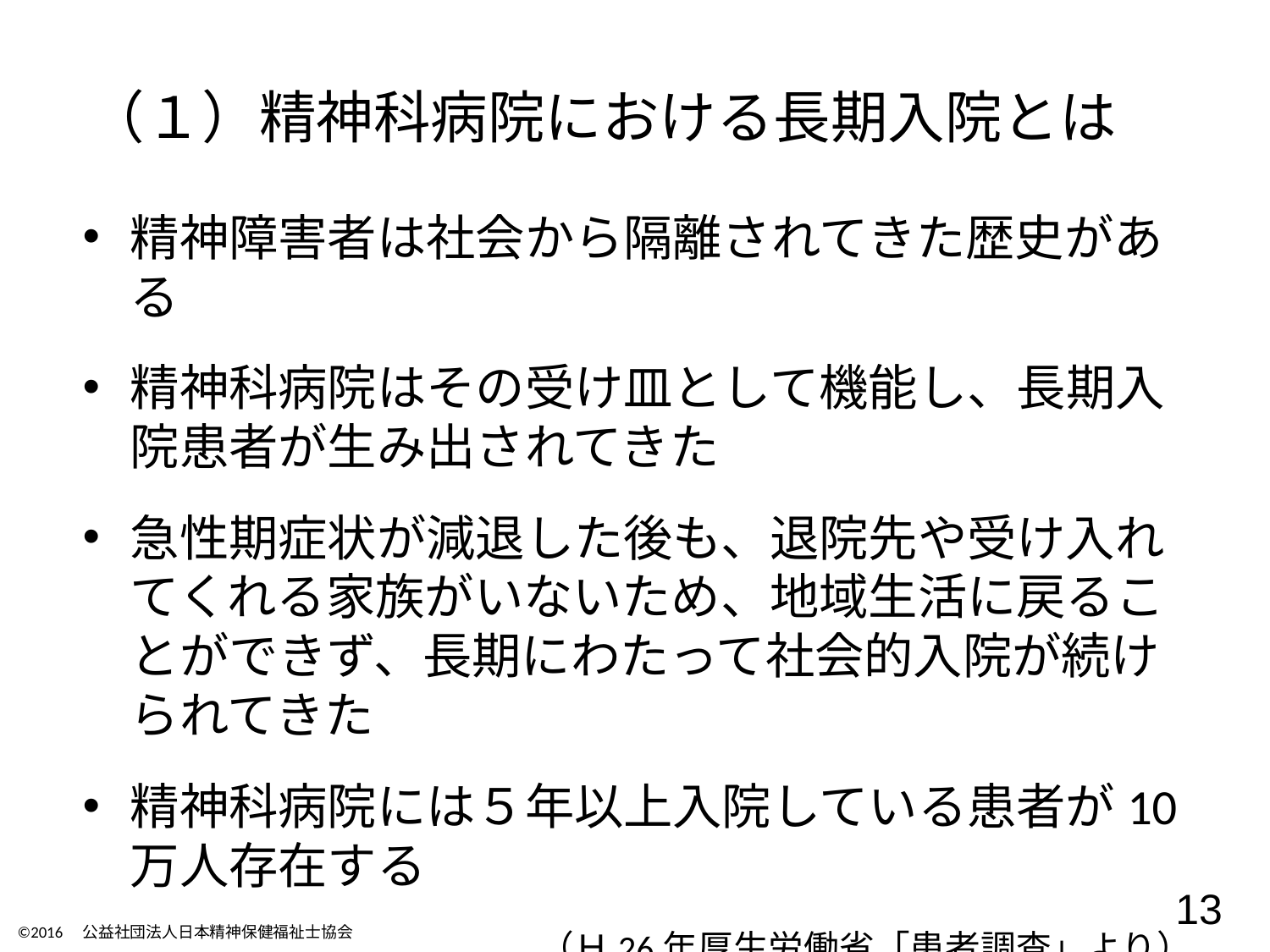

# （１）精神科病院における長期入院とは
精神障害者は社会から隔離されてきた歴史がある
精神科病院はその受け皿として機能し、長期入院患者が生み出されてきた
急性期症状が減退した後も、退院先や受け入れてくれる家族がいないため、地域生活に戻ることができず、長期にわたって社会的入院が続けられてきた
精神科病院には５年以上入院している患者が10万人存在する
（Ｈ26年厚生労働省「患者調査」より）
13
©2016　公益社団法人日本精神保健福祉士協会